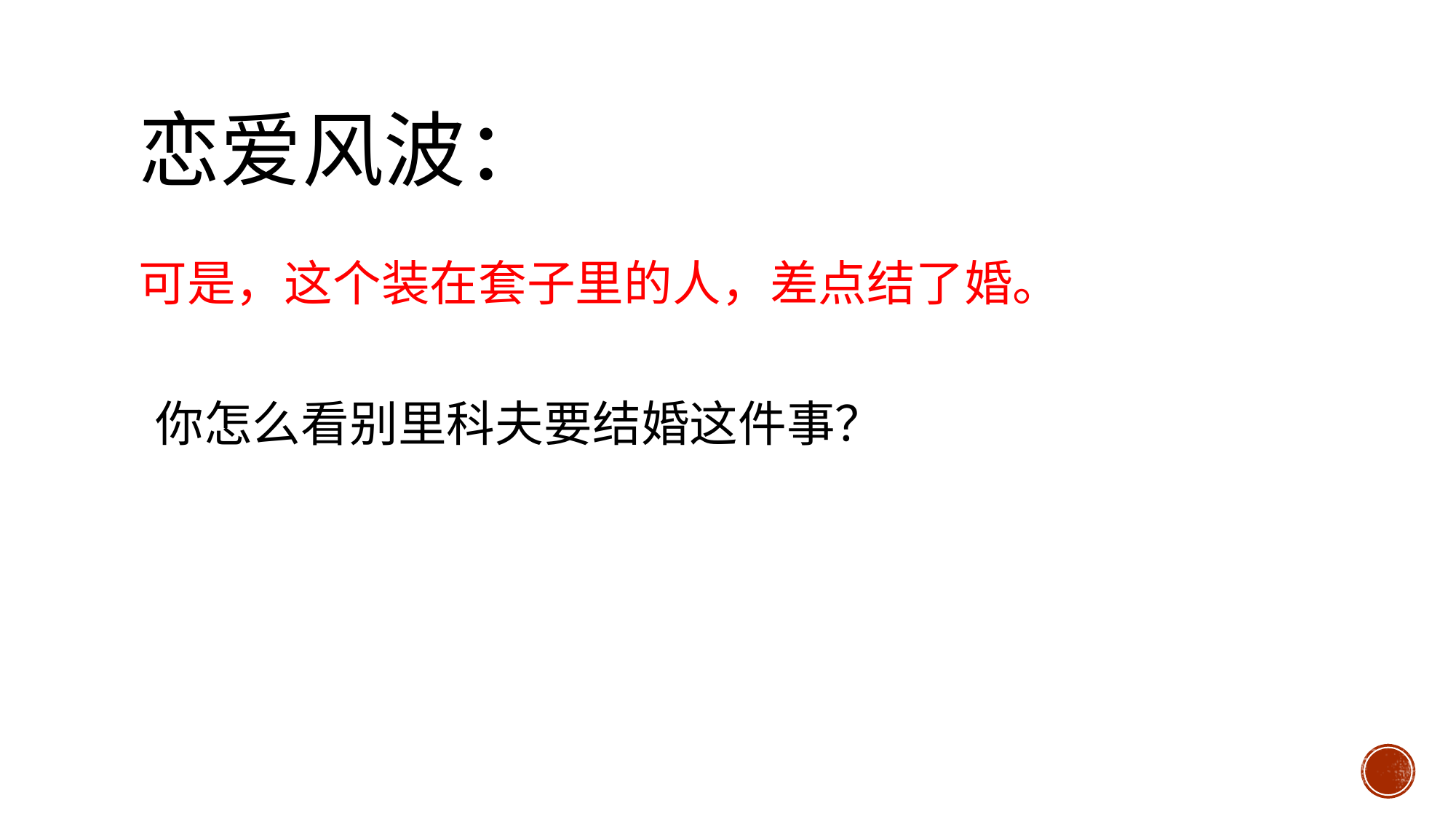

# 恋爱风波：
可是，这个装在套子里的人，差点结了婚。

你怎么看别里科夫要结婚这件事？